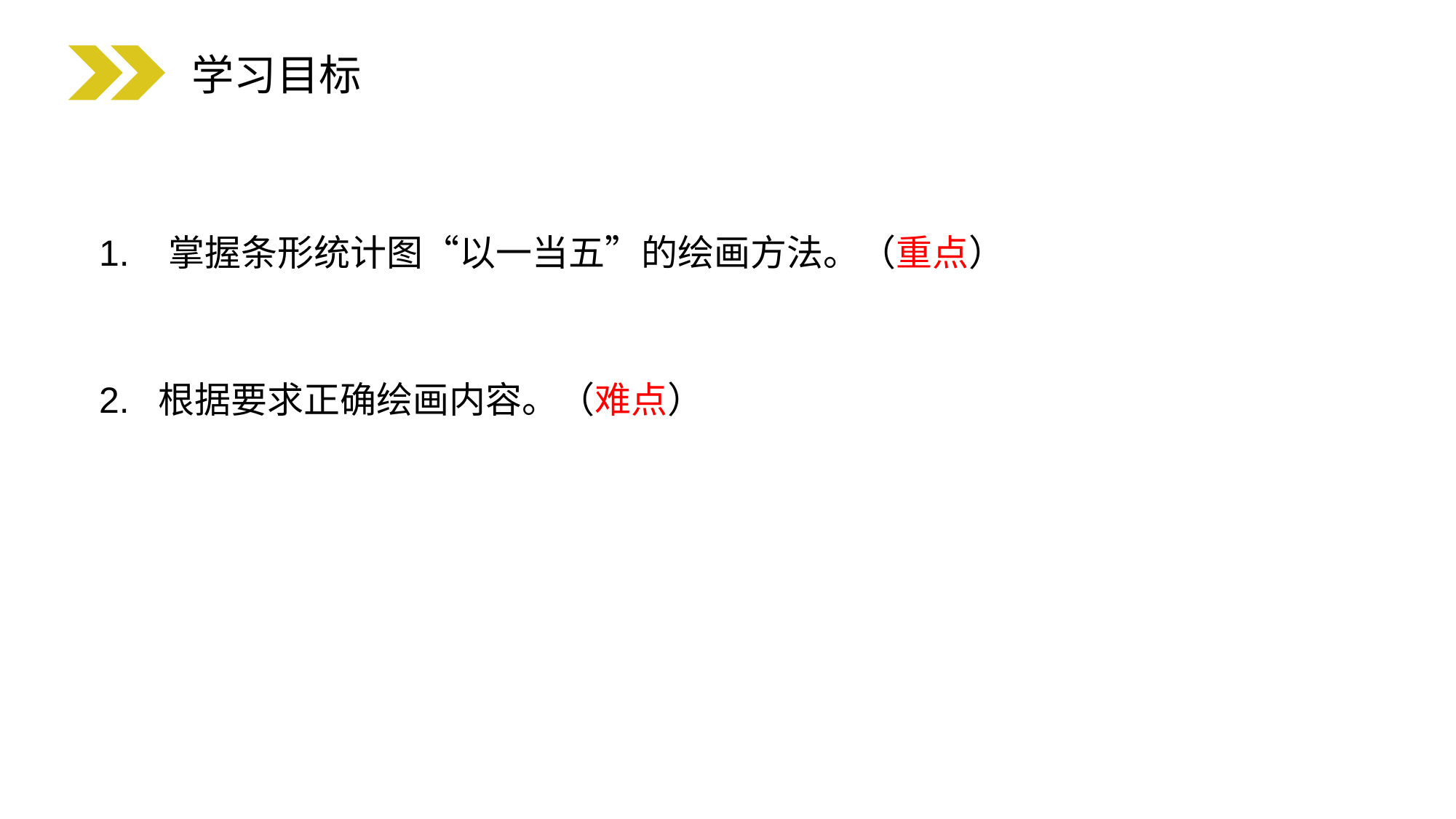

学习目标
1.   掌握条形统计图“以一当五”的绘画方法。（重点）
2.  根据要求正确绘画内容。（难点）